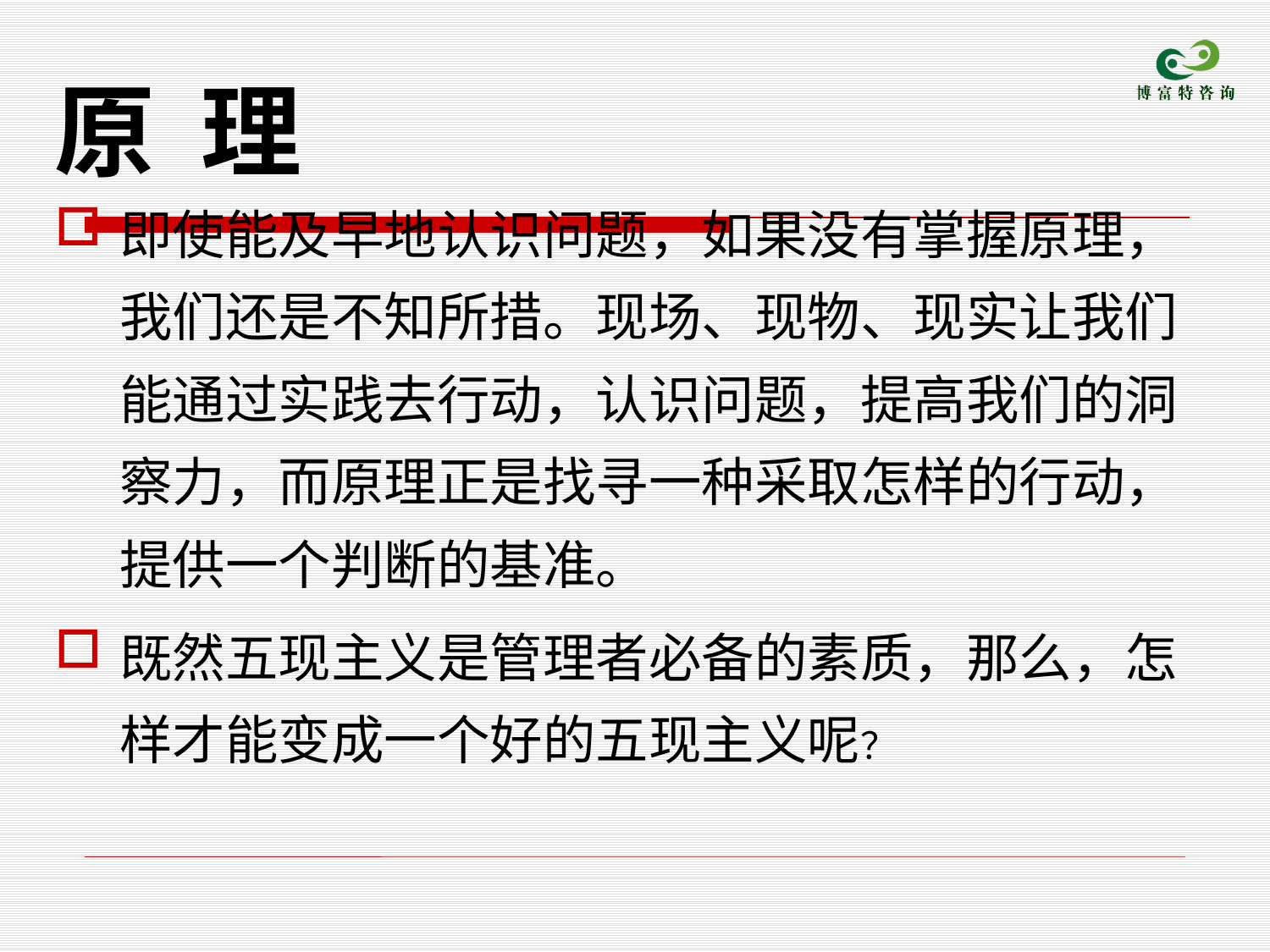

# 原  理
即使能及早地认识问题，如果没有掌握原理，我们还是不知所措。现场、现物、现实让我们能通过实践去行动，认识问题，提高我们的洞察力，而原理正是找寻一种采取怎样的行动，提供一个判断的基准。
既然五现主义是管理者必备的素质，那么，怎样才能变成一个好的五现主义呢？
647